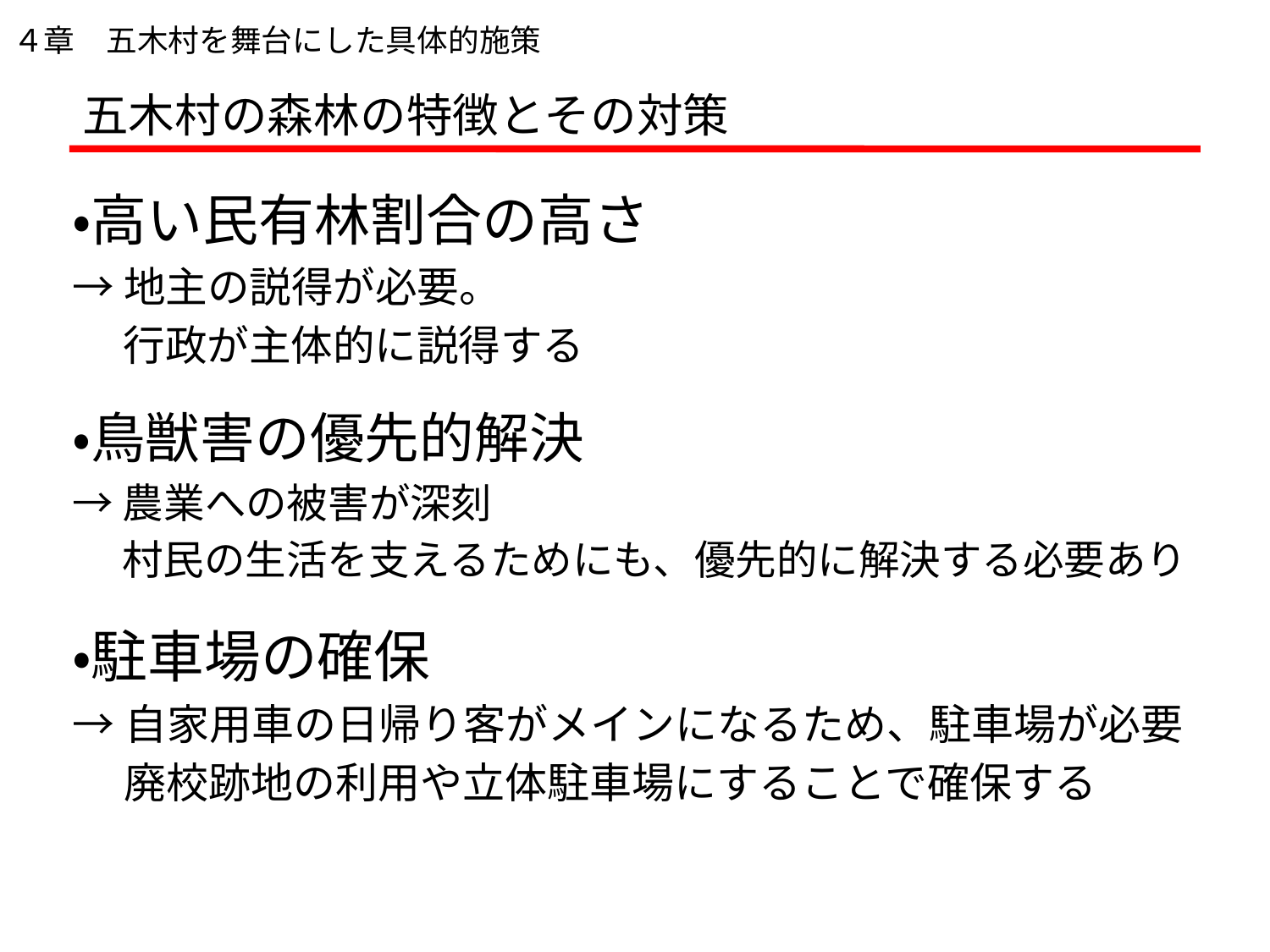

４章　五木村を舞台にした具体的施策
# 五木村の森林の特徴とその対策
・高い民有林割合の高さ
→地主の説得が必要。
　 行政が主体的に説得する

・鳥獣害の優先的解決
→農業への被害が深刻
　 村民の生活を支えるためにも、優先的に解決する必要あり
・駐車場の確保
→自家用車の日帰り客がメインになるため、駐車場が必要
　 廃校跡地の利用や立体駐車場にすることで確保する